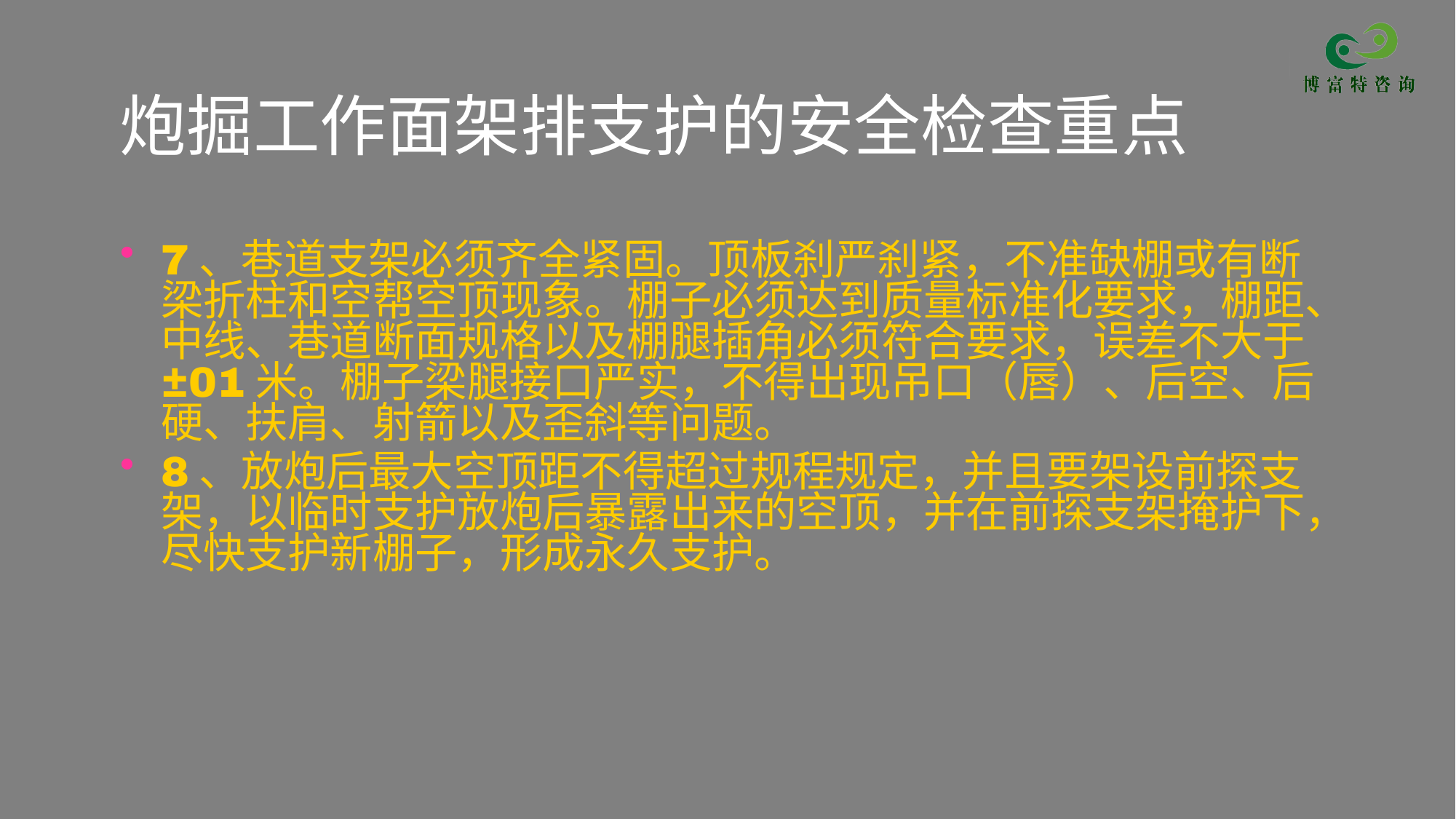

# 炮掘工作面架排支护的安全检查重点
7、巷道支架必须齐全紧固。顶板刹严刹紧，不准缺棚或有断梁折柱和空帮空顶现象。棚子必须达到质量标准化要求，棚距、中线、巷道断面规格以及棚腿插角必须符合要求，误差不大于±01米。棚子梁腿接口严实，不得出现吊口（唇）、后空、后硬、扶肩、射箭以及歪斜等问题。
8、放炮后最大空顶距不得超过规程规定，并且要架设前探支架，以临时支护放炮后暴露出来的空顶，并在前探支架掩护下，尽快支护新棚子，形成永久支护。